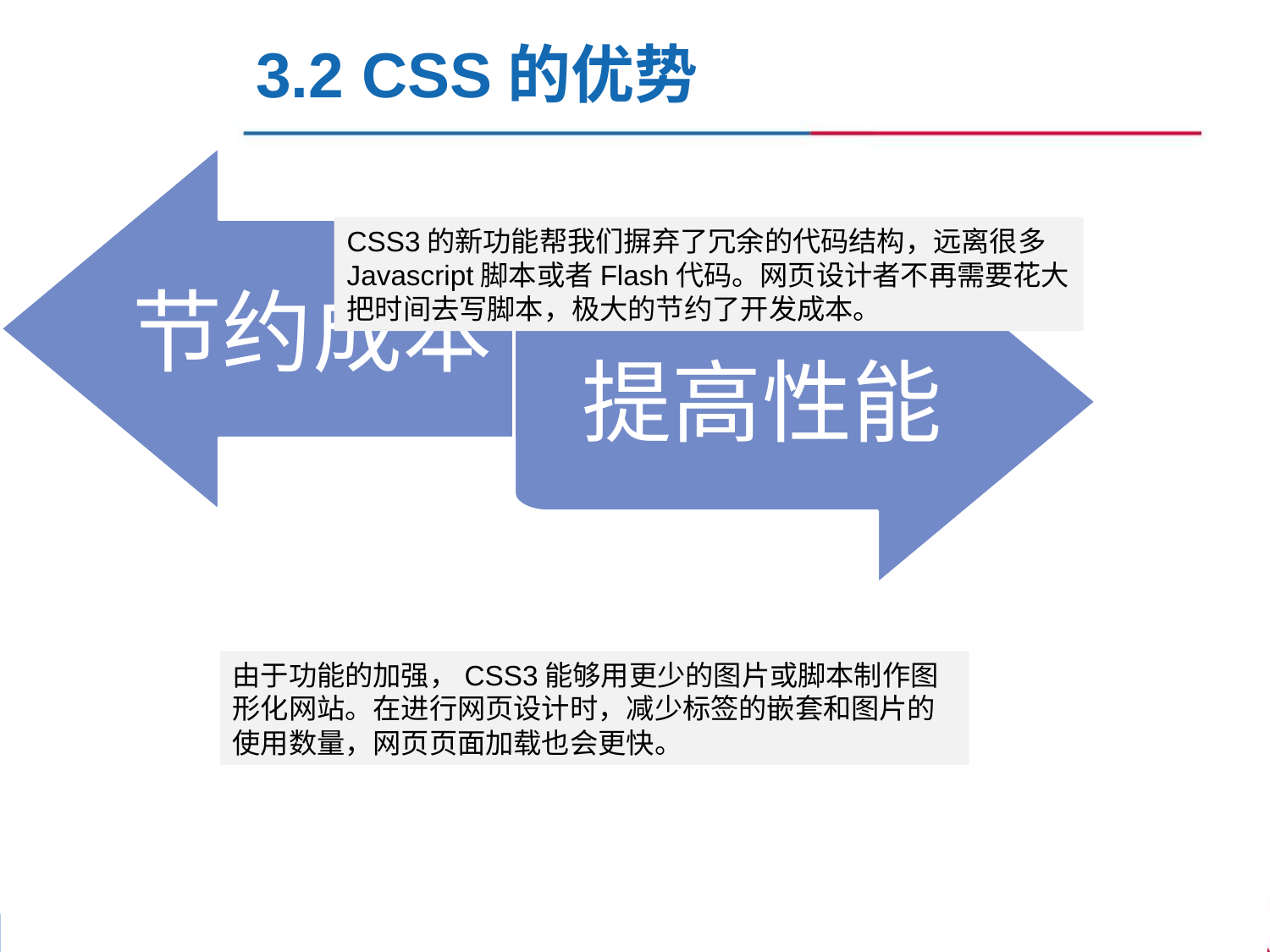

3.2 CSS的优势
节约成本
提高性能
CSS3的新功能帮我们摒弃了冗余的代码结构，远离很多Javascript脚本或者Flash代码。网页设计者不再需要花大把时间去写脚本，极大的节约了开发成本。
由于功能的加强，CSS3能够用更少的图片或脚本制作图形化网站。在进行网页设计时，减少标签的嵌套和图片的使用数量，网页页面加载也会更快。